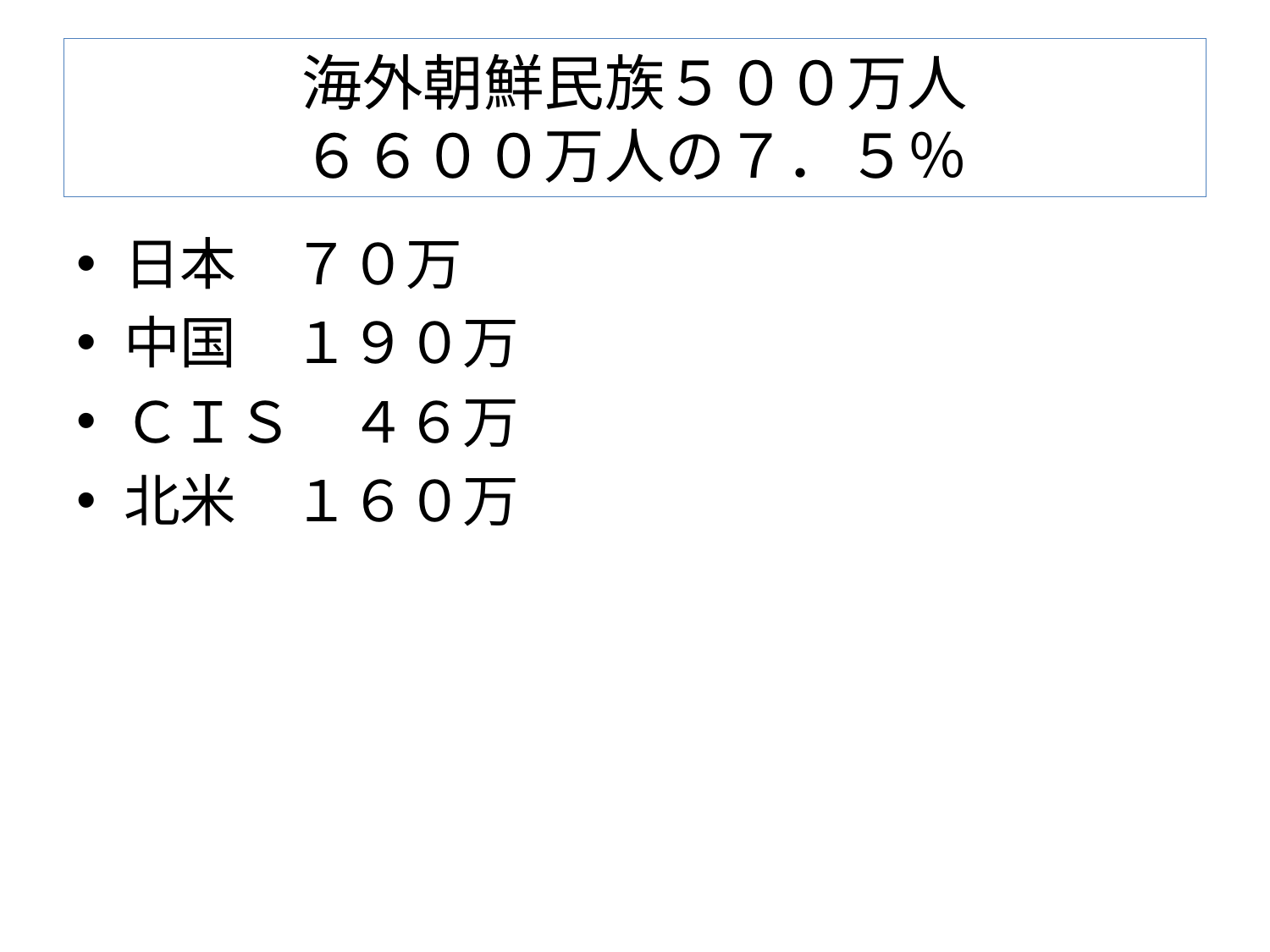

# 海外朝鮮民族５００万人 ６６００万人の７．５％
日本　７０万
中国　１９０万
ＣＩＳ　４６万
北米　１６０万